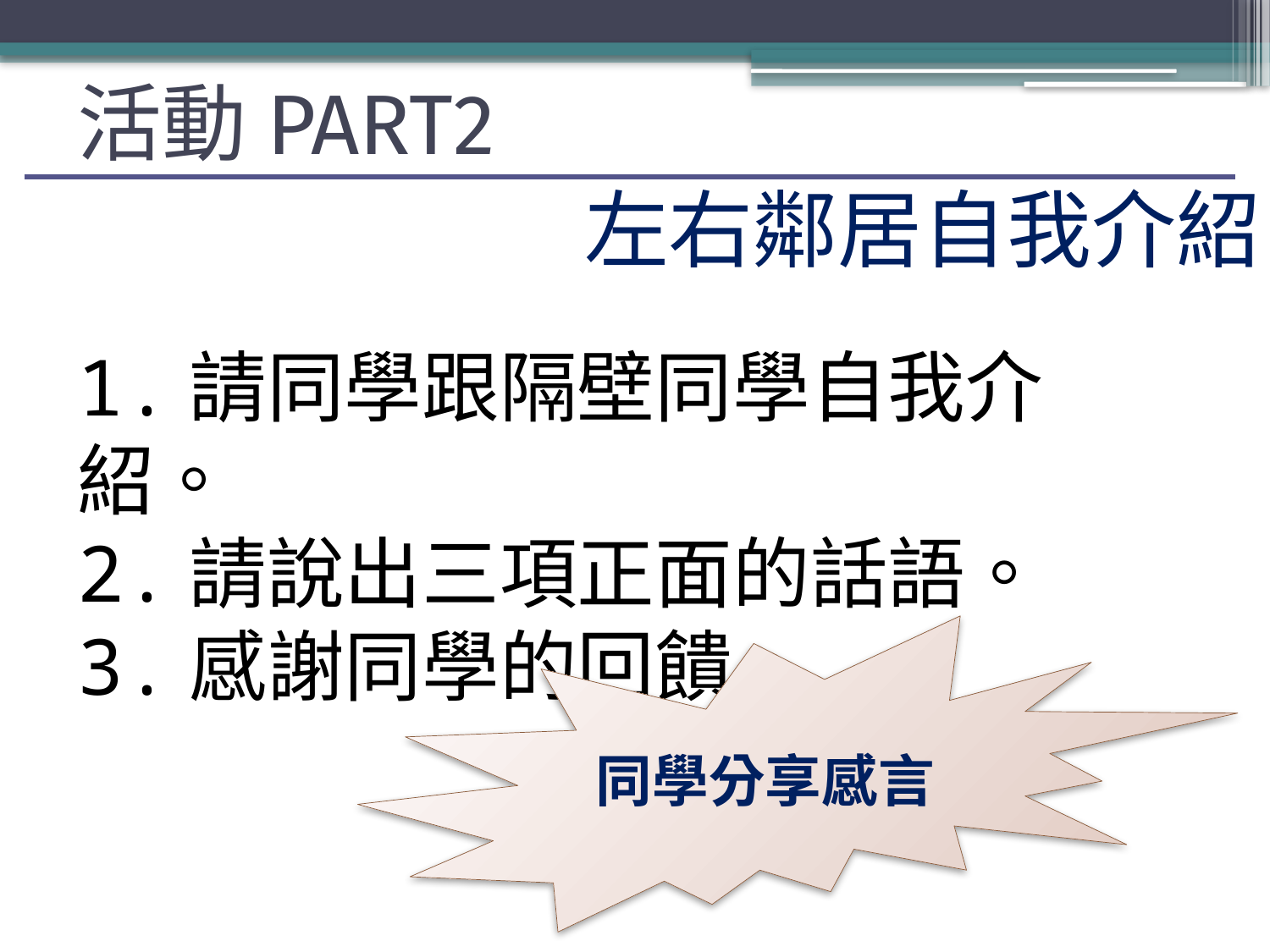

活動PART2
左右鄰居自我介紹
1.請同學跟隔壁同學自我介紹。
2.請說出三項正面的話語。
3.感謝同學的回饋。
同學分享感言